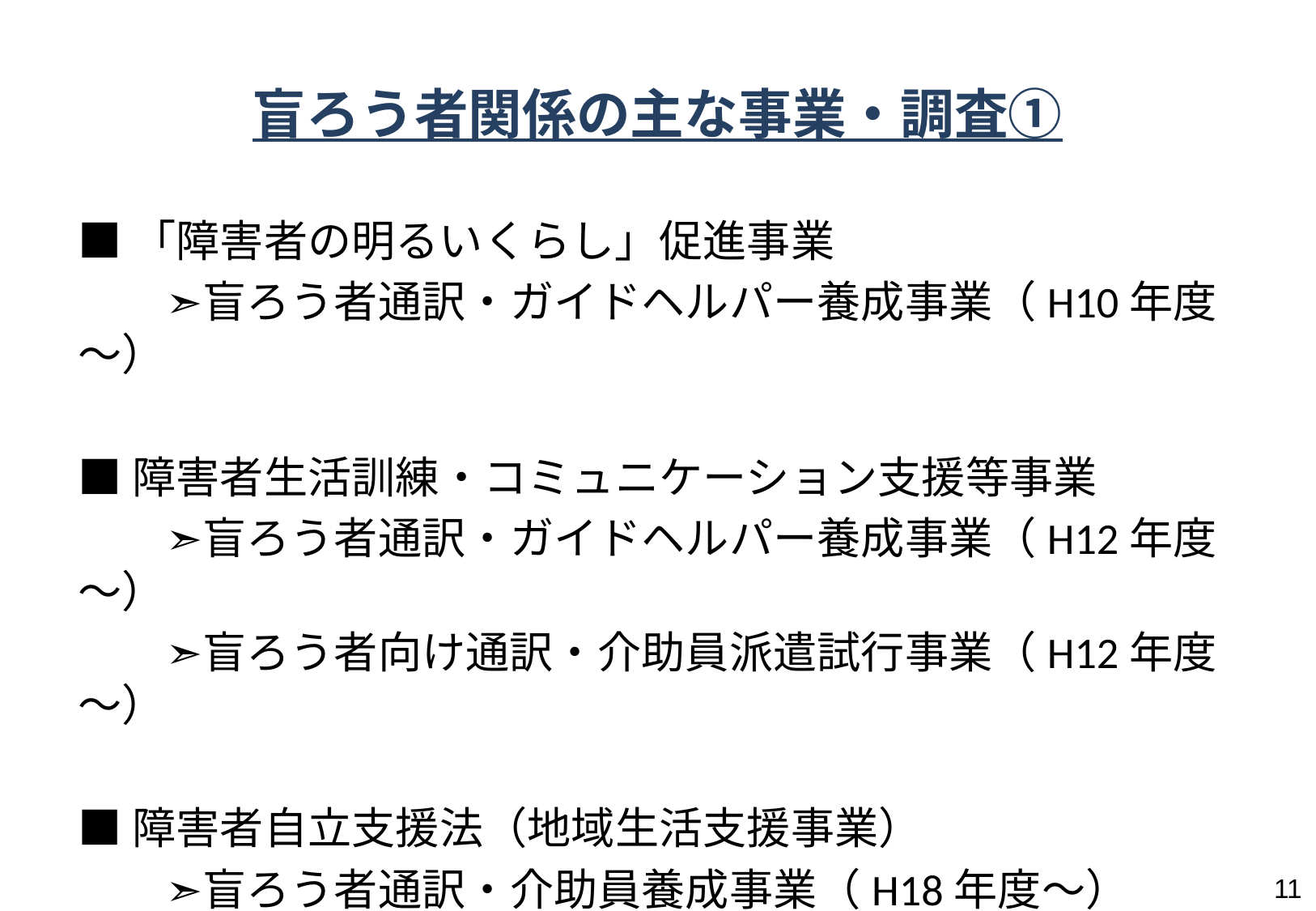

# 盲ろう者関係の主な事業・調査①
■「障害者の明るいくらし」促進事業
　　➣盲ろう者通訳・ガイドヘルパー養成事業（H10年度～）

■障害者生活訓練・コミュニケーション支援等事業
　　➣盲ろう者通訳・ガイドヘルパー養成事業（H12年度～）
　　➣盲ろう者向け通訳・介助員派遣試行事業（H12年度～）

■障害者自立支援法（地域生活支援事業）
　　➣盲ろう者通訳・介助員養成事業（H18年度～）
　　➣盲ろう者向け通訳・介助員派遣事業（H18年度～）
11